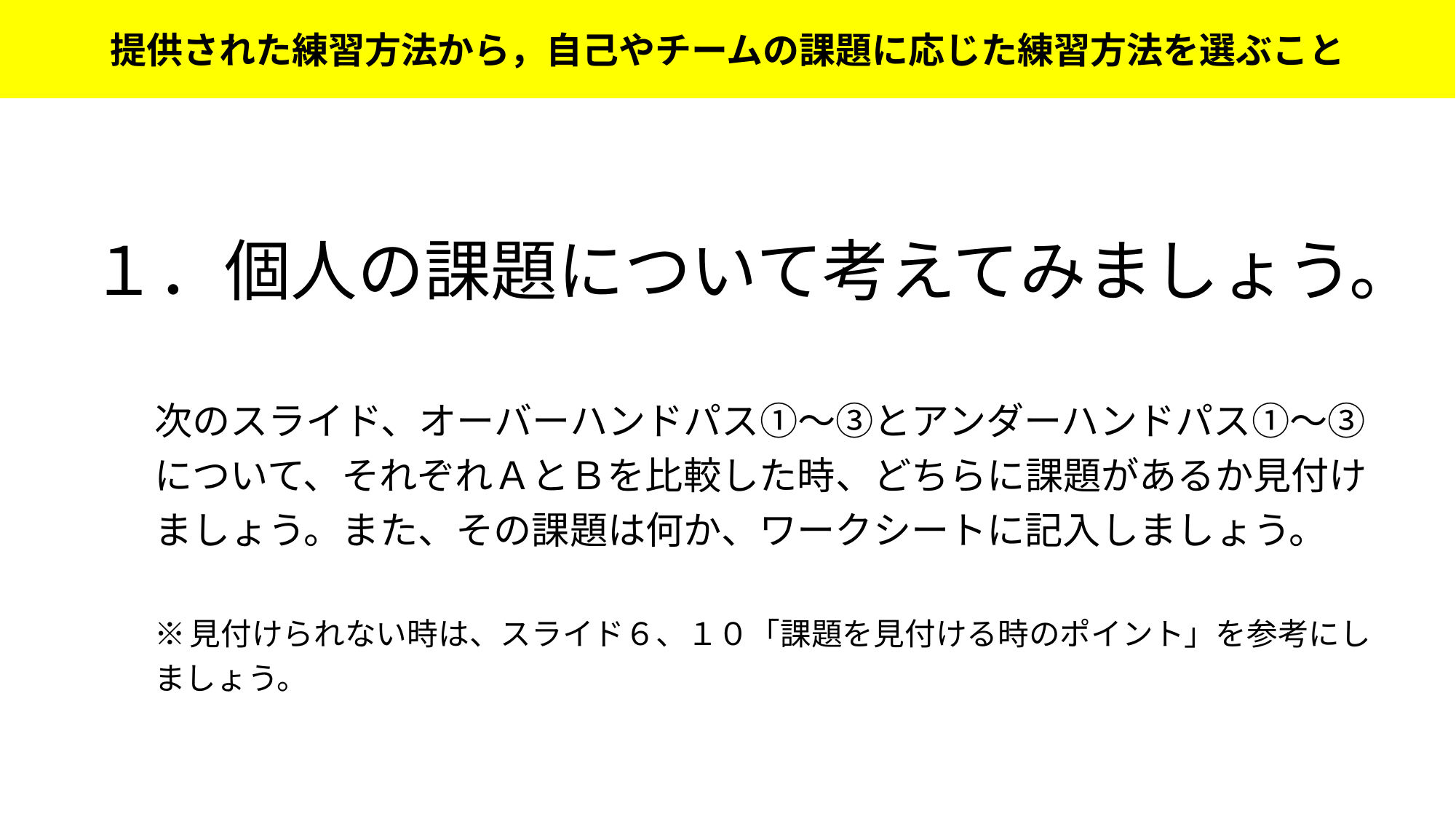

提供された練習方法から，自己やチームの課題に応じた練習方法を選ぶこと

# １．個人の課題について考えてみましょう。
次のスライド、オーバーハンドパス①～③とアンダーハンドパス①～③について、それぞれＡとＢを比較した時、どちらに課題があるか見付けましょう。また、その課題は何か、ワークシートに記入しましょう。

※見付けられない時は、スライド６、１０「課題を見付ける時のポイント」を参考にしましょう。